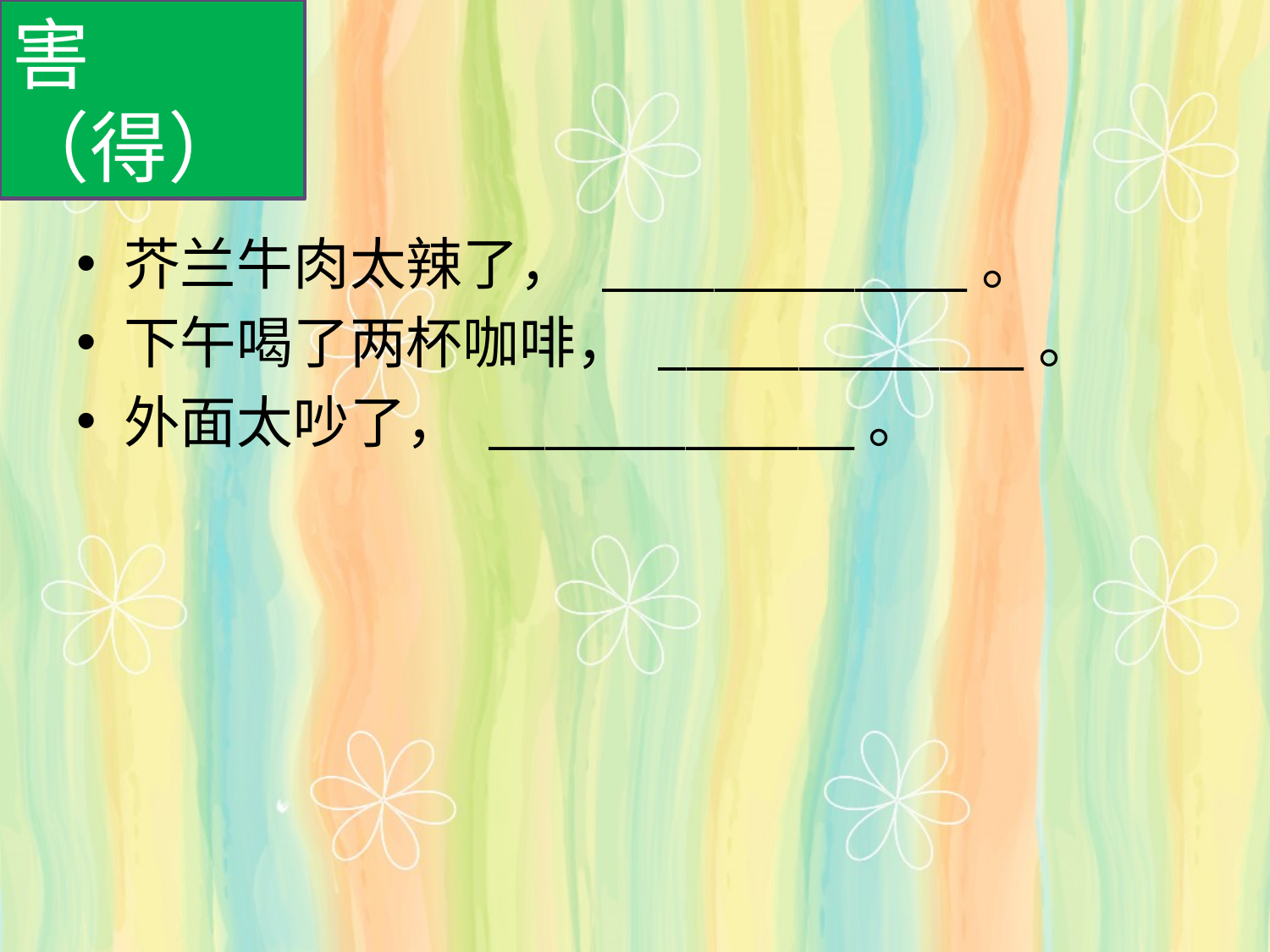

害（得）
#
芥兰牛肉太辣了， _____________。
下午喝了两杯咖啡， _____________。
外面太吵了， _____________。